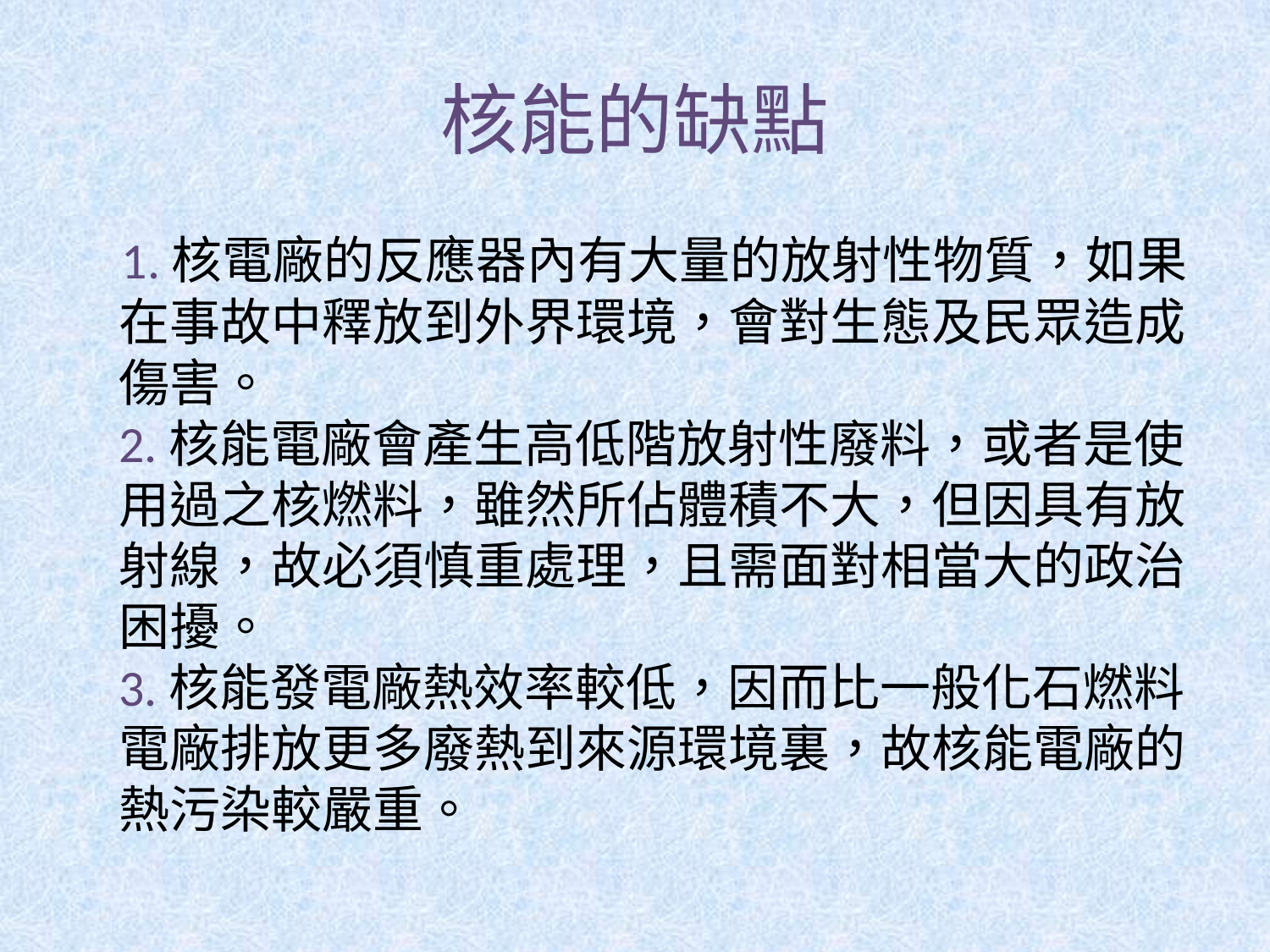

# 核能的缺點
    1.核電廠的反應器內有大量的放射性物質，如果在事故中釋放到外界環境，會對生態及民眾造成傷害。 
2.核能電廠會產生高低階放射性廢料，或者是使用過之核燃料，雖然所佔體積不大，但因具有放射線，故必須慎重處理，且需面對相當大的政治困擾。 
3.核能發電廠熱效率較低，因而比一般化石燃料電廠排放更多廢熱到來源環境裏，故核能電廠的熱污染較嚴重。